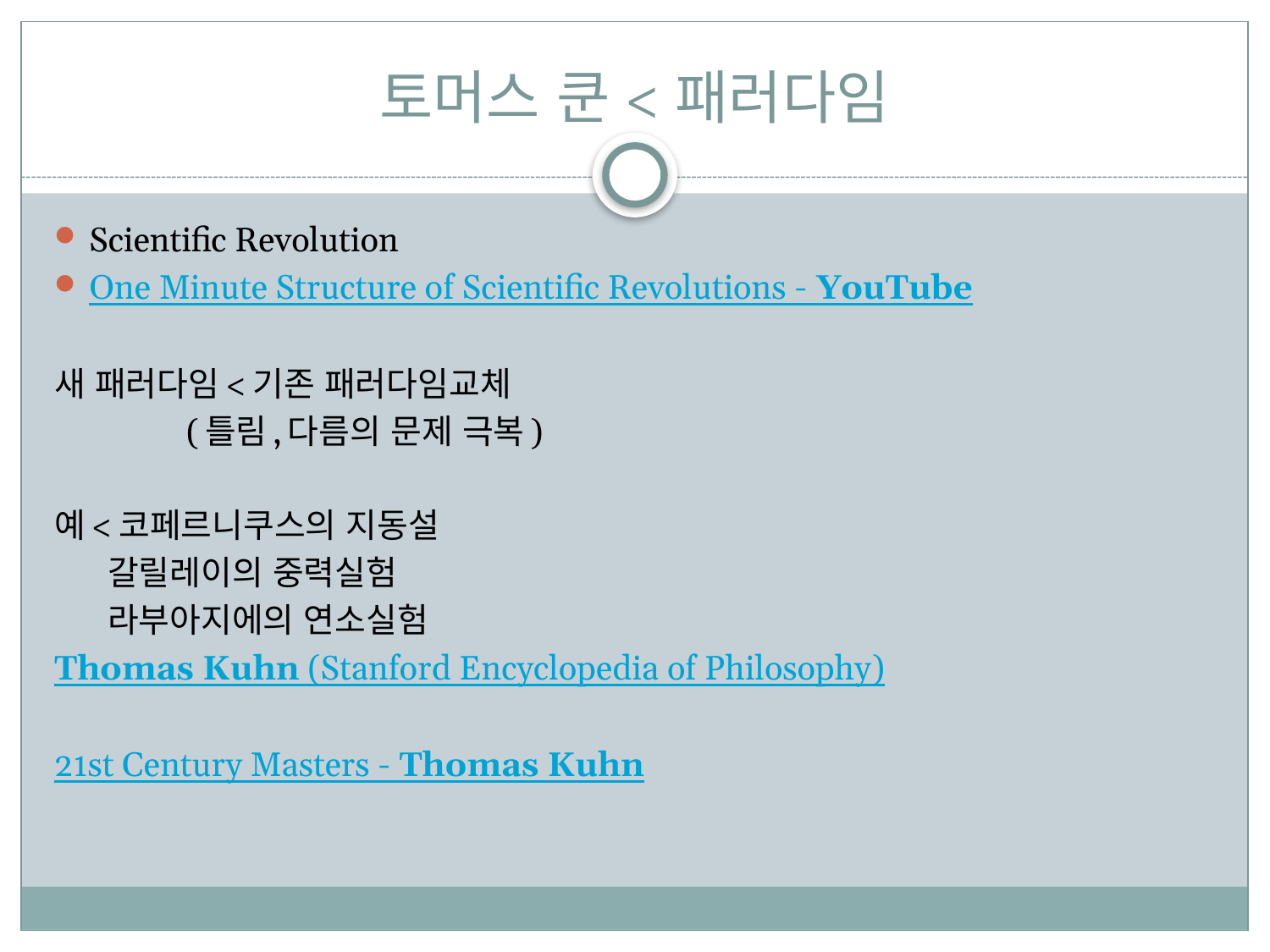

# 토머스 쿤<패러다임
Scientific Revolution
One Minute Structure of Scientific Revolutions - YouTube

새 패러다임<기존 패러다임교체
                (틀림,다름의 문제 극복)

예<코페르니쿠스의 지동설
     갈릴레이의 중력실험
     라부아지에의 연소실험
Thomas Kuhn (Stanford Encyclopedia of Philosophy)

21st Century Masters - Thomas Kuhn